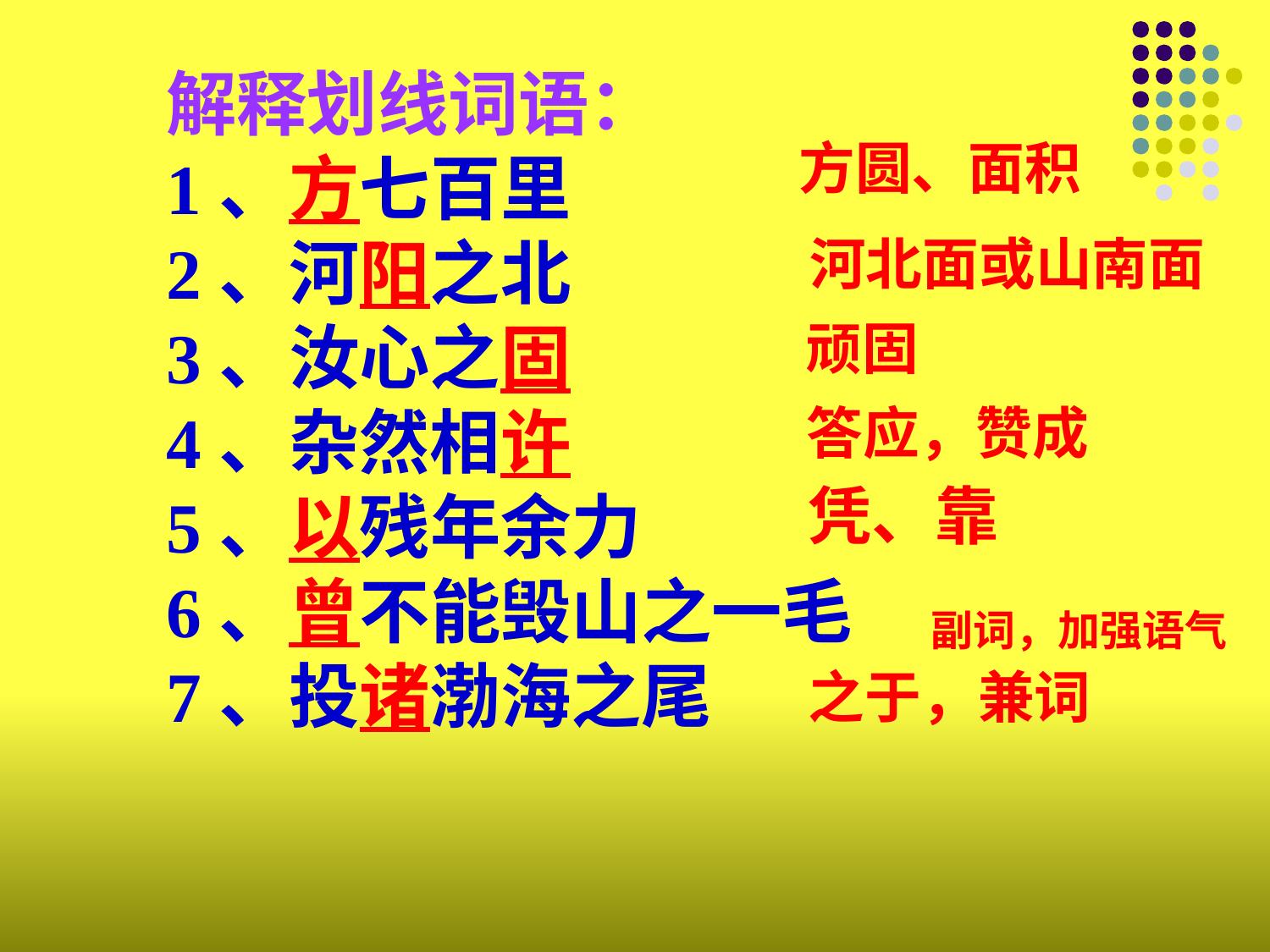

解释划线词语：
1、方七百里
2、河阳之北
3、汝心之固
4、杂然相许
5、以残年余力
6、曾不能毁山之一毛
7、投诸渤海之尾

  方圆、面积
  河北面或山南面
 顽固
 答应，赞成
 凭、靠
  副词，加强语气
  之于，兼词